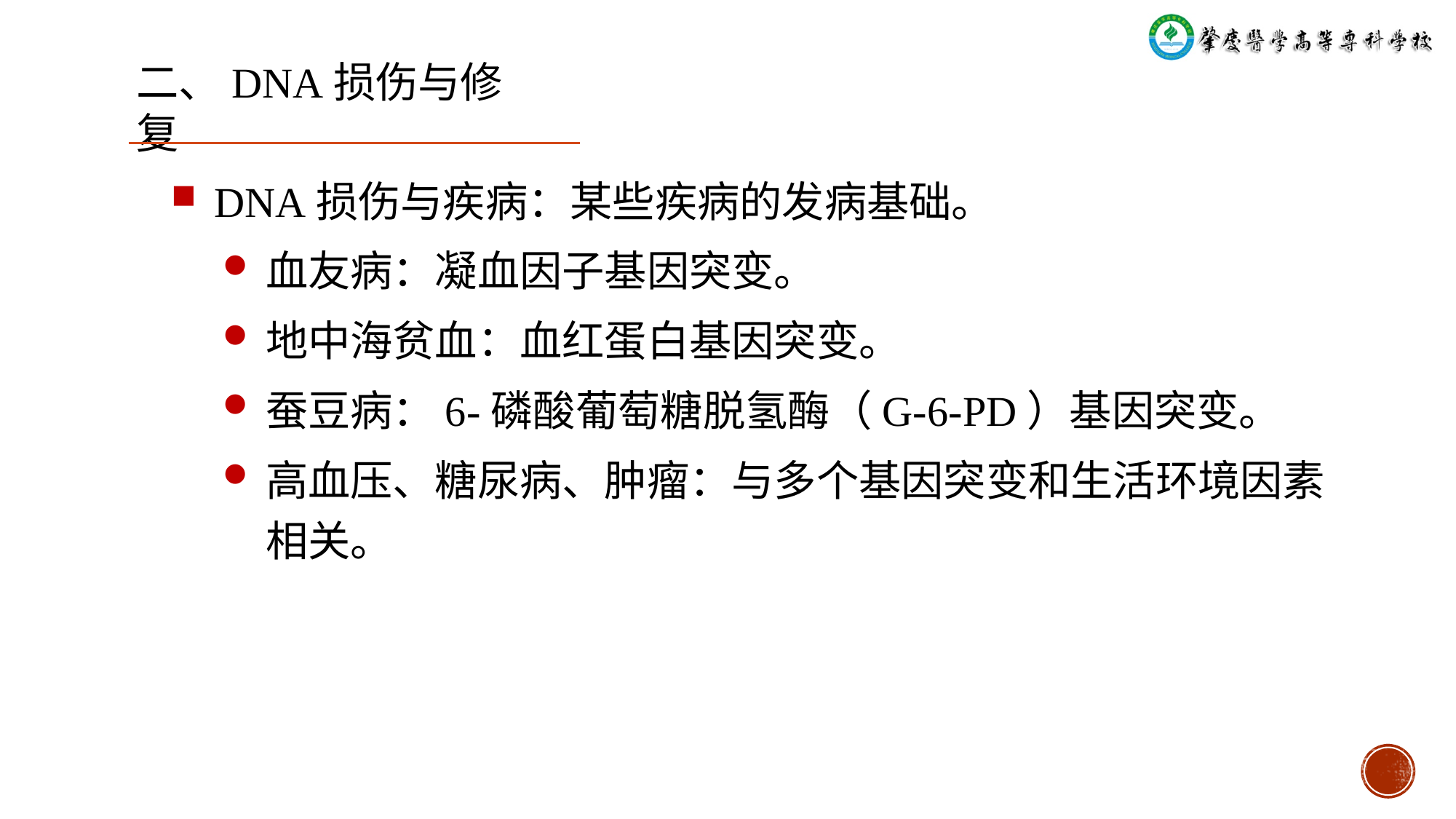

二、DNA损伤与修复
DNA损伤与疾病：某些疾病的发病基础。
血友病：凝血因子基因突变。
地中海贫血：血红蛋白基因突变。
蚕豆病：6-磷酸葡萄糖脱氢酶（G-6-PD）基因突变。
高血压、糖尿病、肿瘤：与多个基因突变和生活环境因素相关。